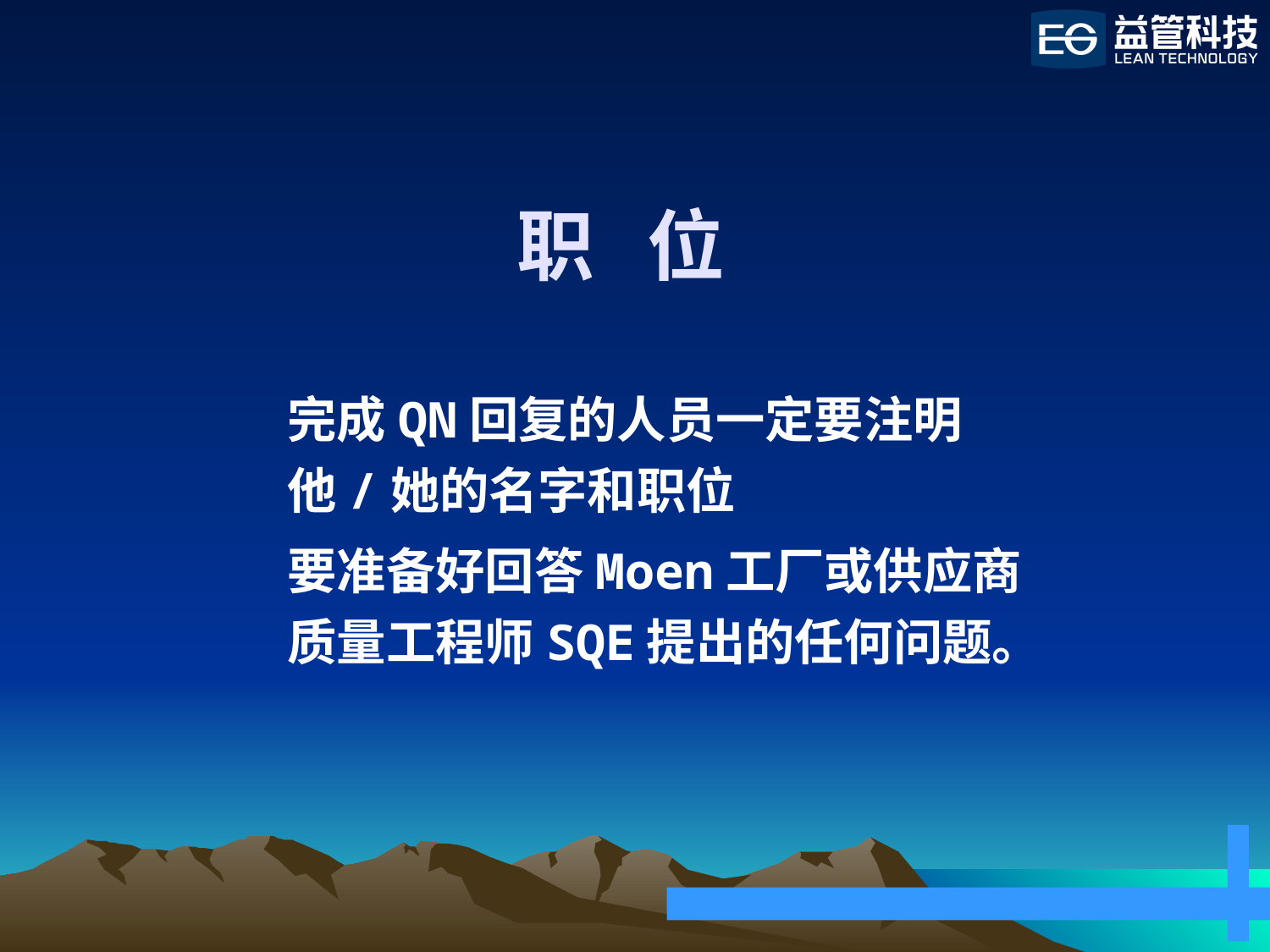

职   位
完成QN回复的人员一定要注明他/她的名字和职位
要准备好回答Moen工厂或供应商质量工程师SQE提出的任何问题。